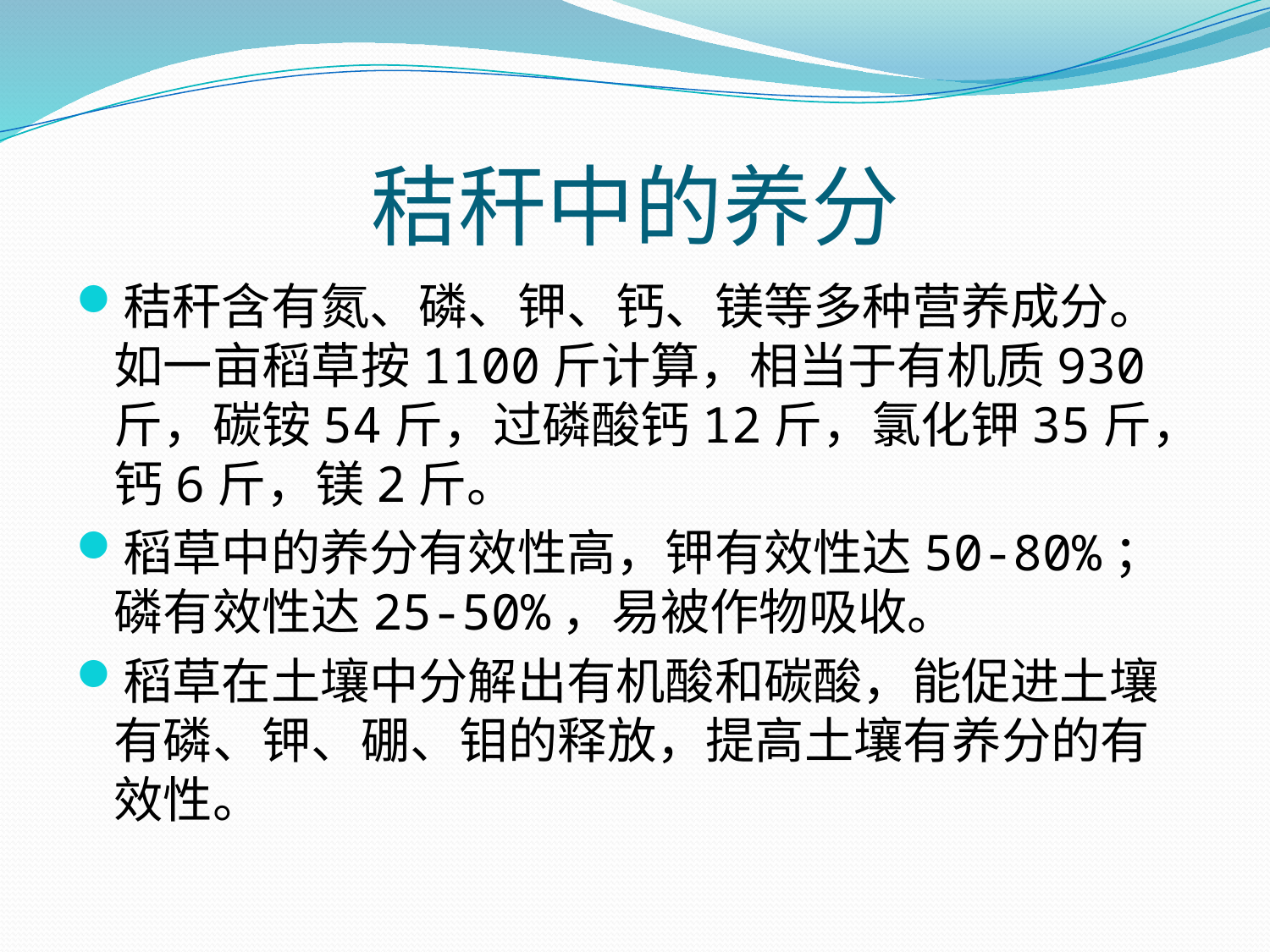

# 秸秆中的养分
秸秆含有氮、磷、钾、钙、镁等多种营养成分。如一亩稻草按1100斤计算，相当于有机质930斤，碳铵54斤，过磷酸钙12斤，氯化钾35斤，钙6斤，镁2斤。
稻草中的养分有效性高，钾有效性达50-80%；磷有效性达25-50%，易被作物吸收。
稻草在土壤中分解出有机酸和碳酸，能促进土壤有磷、钾、硼、钼的释放，提高土壤有养分的有效性。